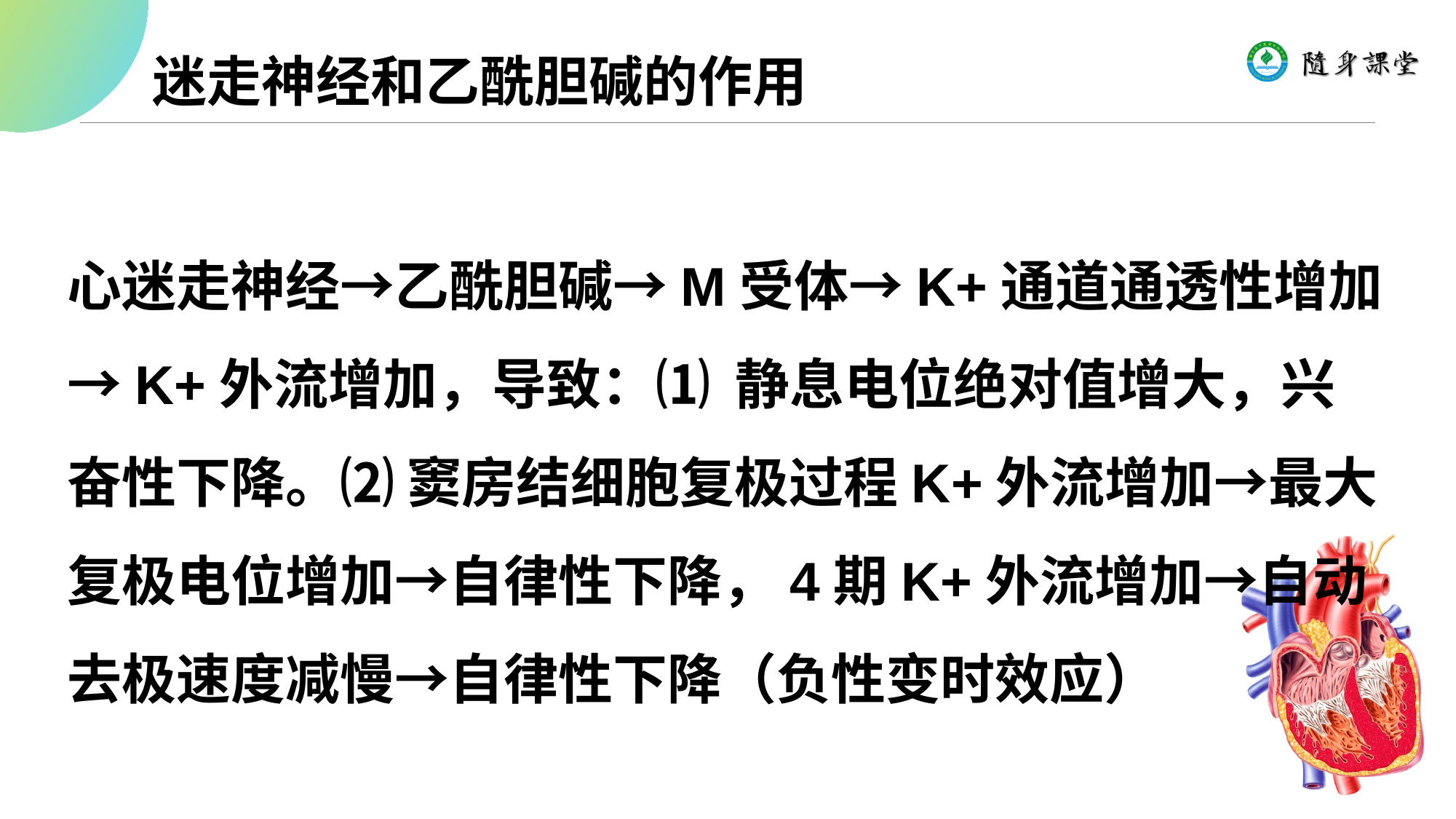

迷走神经和乙酰胆碱的作用
心迷走神经→乙酰胆碱→M受体→K+通道通透性增加→K+外流增加，导致：⑴  静息电位绝对值增大，兴奋性下降。⑵ 窦房结细胞复极过程K+外流增加→最大复极电位增加→自律性下降，4期K+外流增加→自动去极速度减慢→自律性下降（负性变时效应）